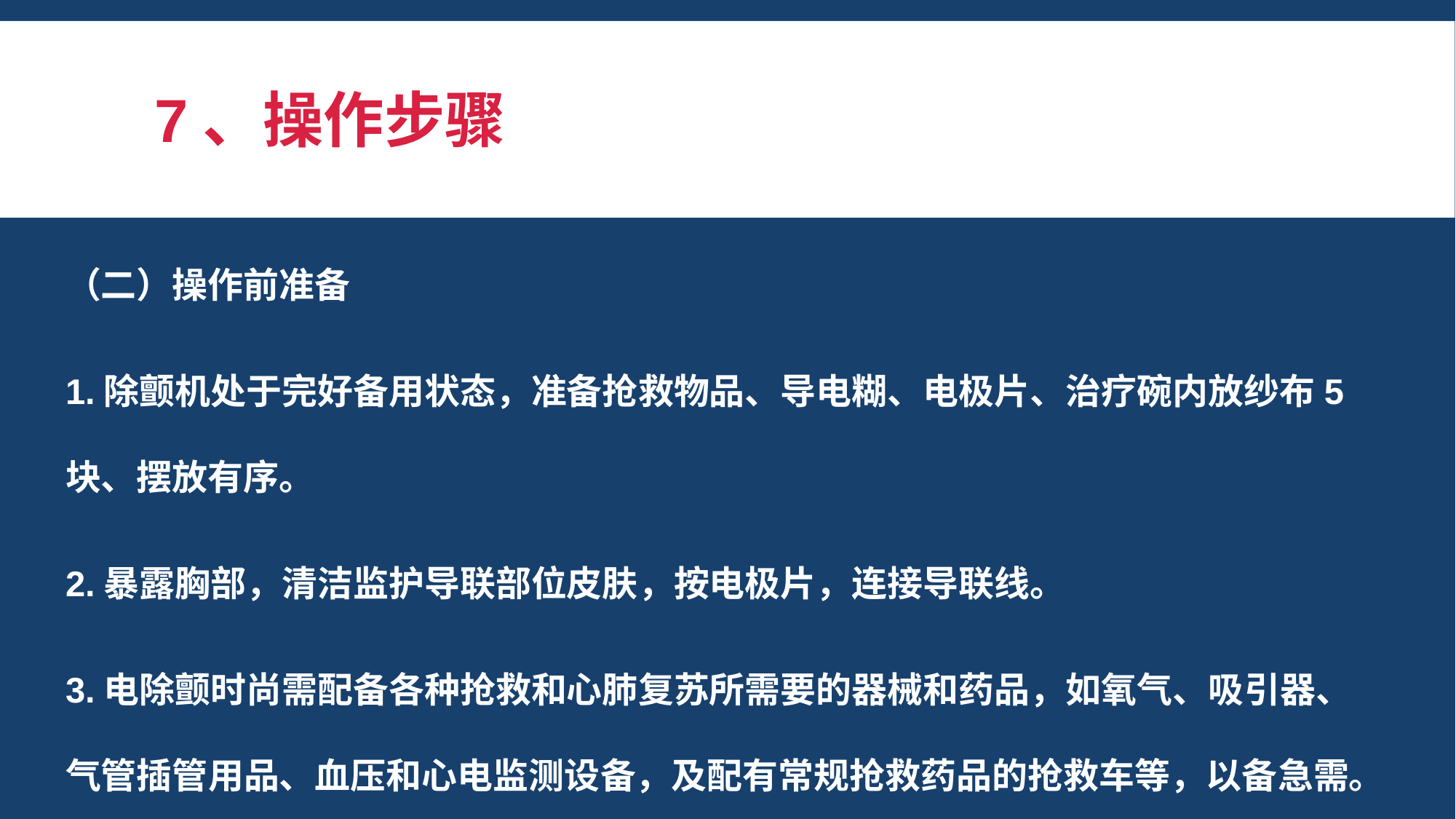

# 7、操作步骤
（二）操作前准备
1.除颤机处于完好备用状态，准备抢救物品、导电糊、电极片、治疗碗内放纱布5块、摆放有序。
2.暴露胸部，清洁监护导联部位皮肤，按电极片，连接导联线。
3.电除颤时尚需配备各种抢救和心肺复苏所需要的器械和药品，如氧气、吸引器、气管插管用品、血压和心电监测设备，及配有常规抢救药品的抢救车等，以备急需。